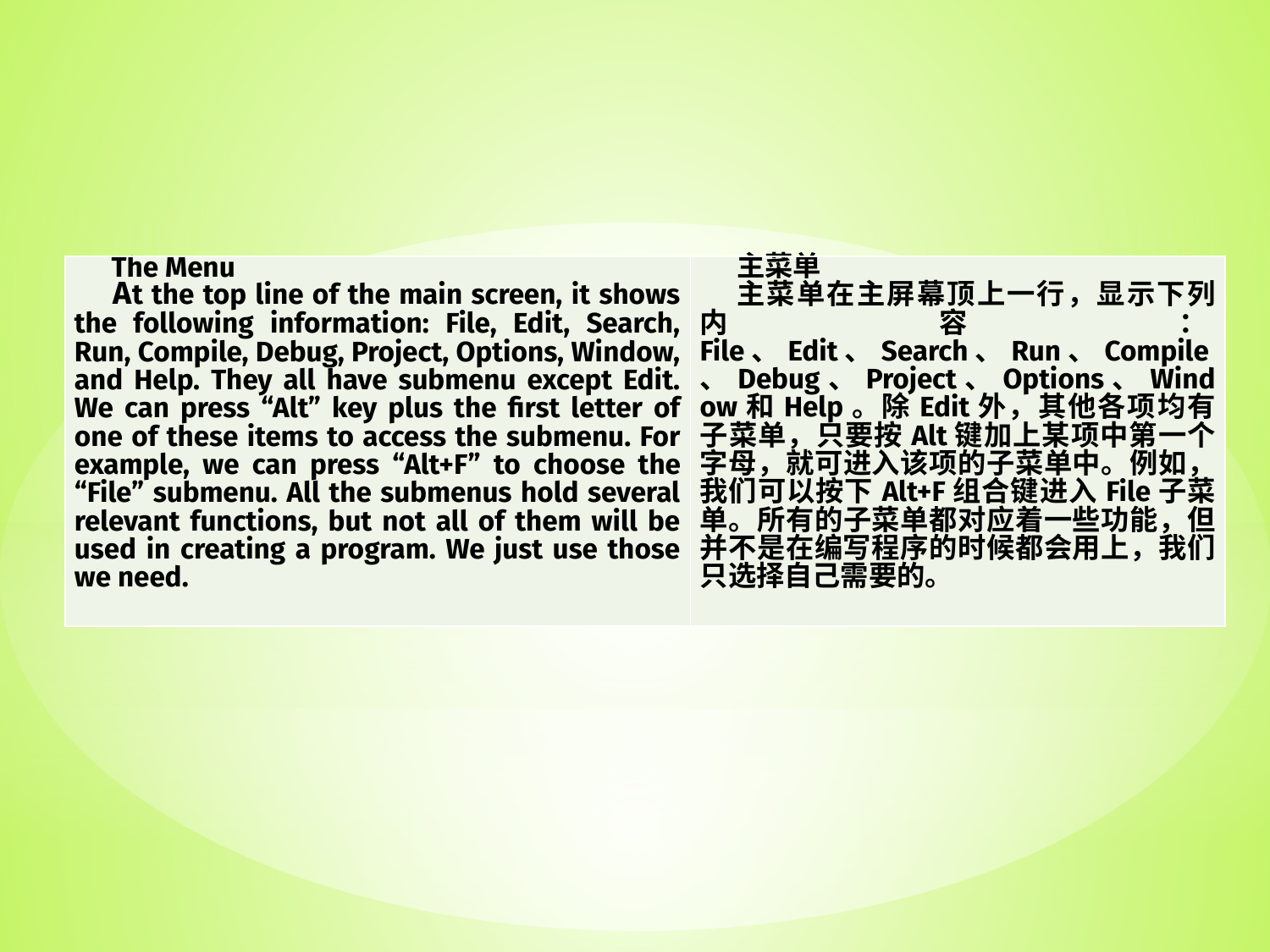

| The Menu At the top line of the main screen, it shows the following information: File, Edit, Search, Run, Compile, Debug, Project, Options, Window, and Help. They all have submenu except Edit. We can press “Alt” key plus the first letter of one of these items to access the submenu. For example, we can press “Alt+F” to choose the “File” submenu. All the submenus hold several relevant functions, but not all of them will be used in creating a program. We just use those we need. | 主菜单 主菜单在主屏幕顶上一行，显示下列内容：File、Edit、Search、Run、Compile、Debug、Project、Options、Window和Help。除Edit外，其他各项均有子菜单，只要按Alt键加上某项中第一个字母，就可进入该项的子菜单中。例如，我们可以按下Alt+F组合键进入File子菜单。所有的子菜单都对应着一些功能，但并不是在编写程序的时候都会用上，我们只选择自己需要的。 |
| --- | --- |